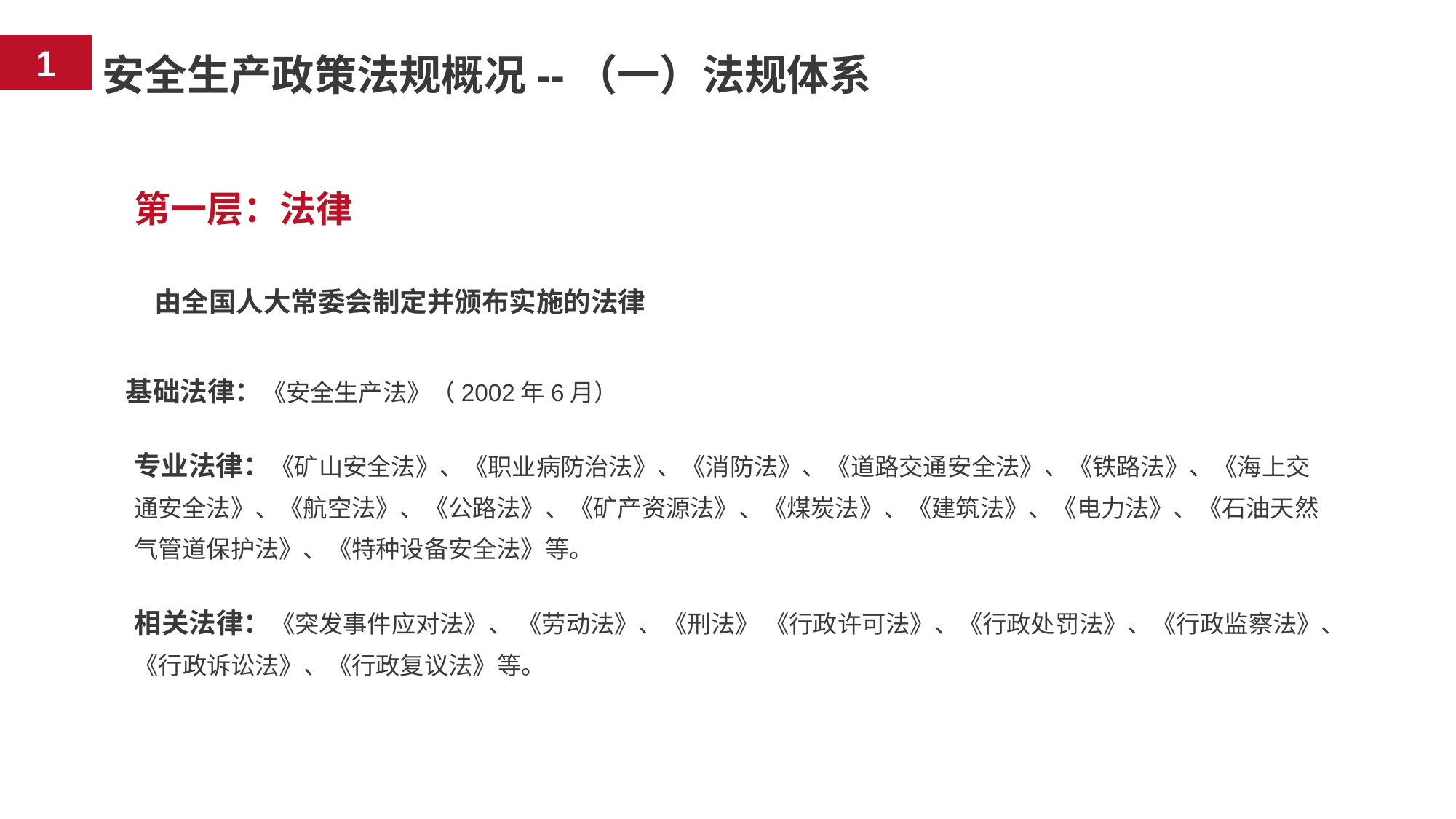

1
安全生产政策法规概况--（一）法规体系
第一层：法律
由全国人大常委会制定并颁布实施的法律
基础法律：《安全生产法》（2002年6月）
专业法律：《矿山安全法》、《职业病防治法》、《消防法》、《道路交通安全法》、《铁路法》、《海上交通安全法》、《航空法》、《公路法》、《矿产资源法》、《煤炭法》、《建筑法》、《电力法》、《石油天然气管道保护法》、《特种设备安全法》等。

相关法律：《突发事件应对法》、 《劳动法》、《刑法》 《行政许可法》、《行政处罚法》、《行政监察法》、《行政诉讼法》、《行政复议法》等。